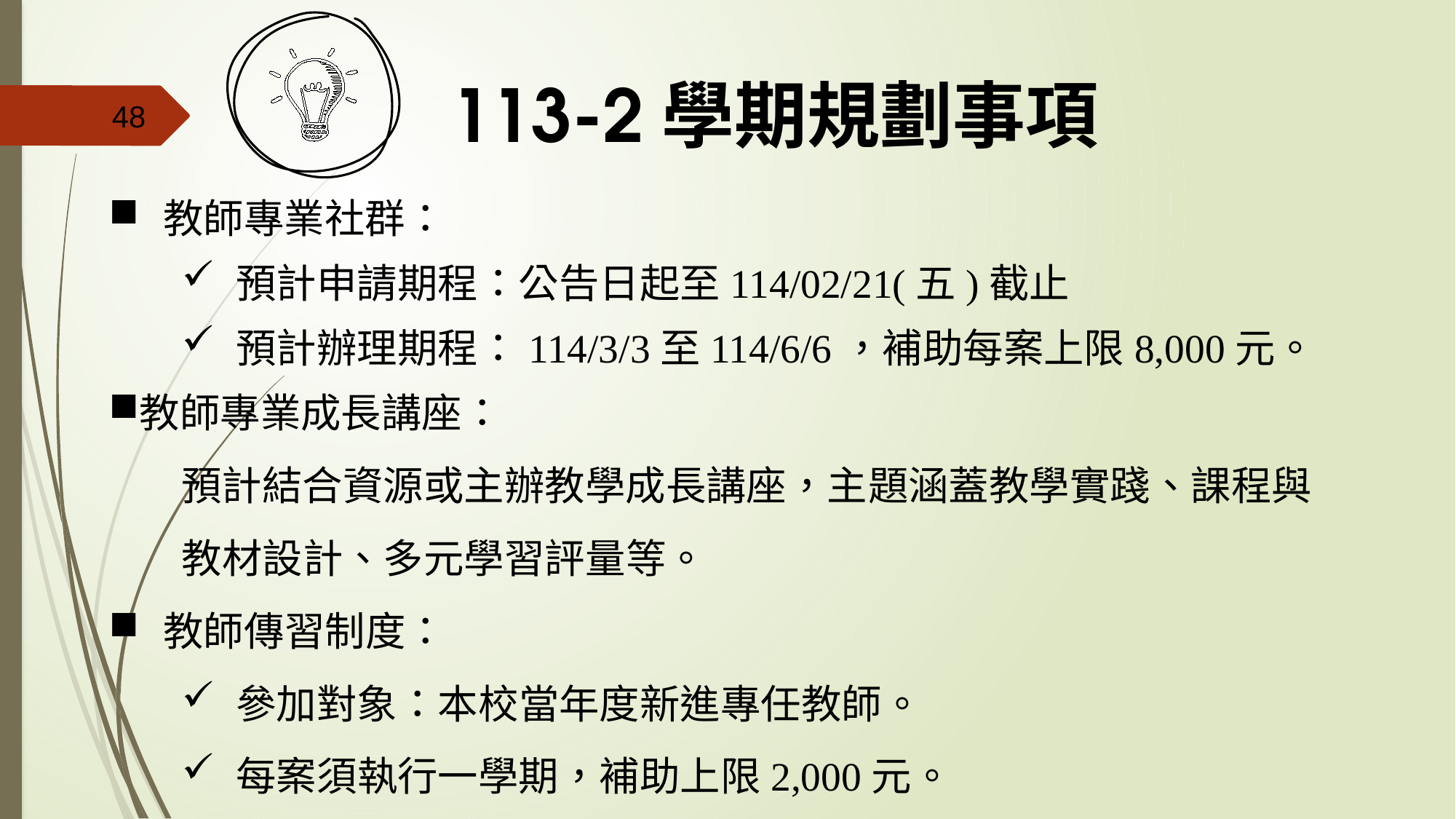

# 113-2學期規劃事項
48
教師專業社群：
預計申請期程：公告日起至114/02/21(五)截止
預計辦理期程：114/3/3至114/6/6，補助每案上限8,000元。
教師專業成長講座：
預計結合資源或主辦教學成長講座，主題涵蓋教學實踐、課程與教材設計、多元學習評量等。
教師傳習制度：
參加對象：本校當年度新進專任教師。
每案須執行一學期，補助上限2,000元。